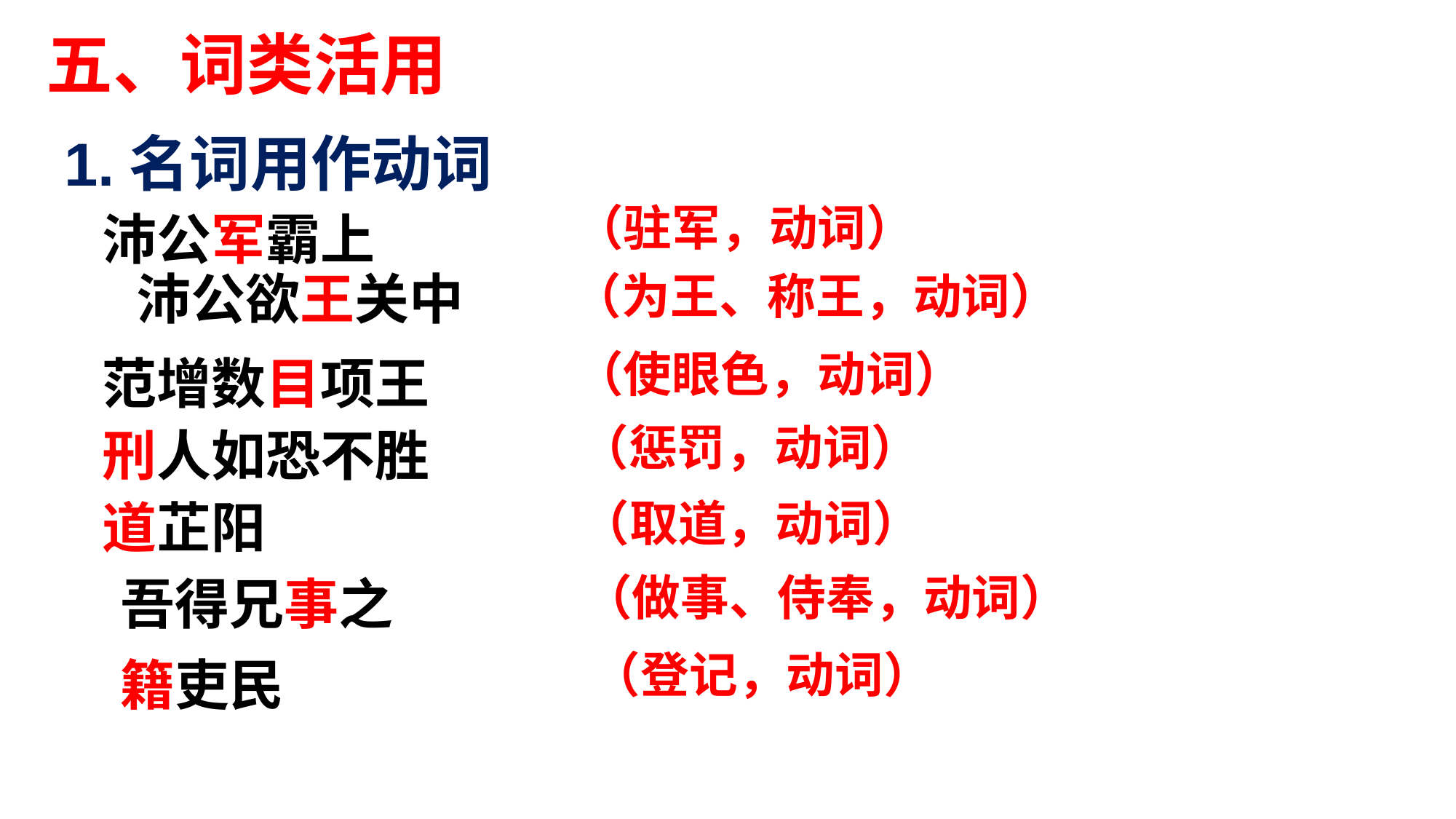

五、词类活用

1.名词用作动词
  沛公军霸上

  范增数目项王
  刑人如恐不胜
  道芷阳

（驻军，动词）
沛公欲王关中
（为王、称王，动词）
（使眼色，动词）
 （惩罚，动词）
（取道，动词）
（做事、侍奉，动词）
吾得兄事之
（登记，动词）
籍吏民